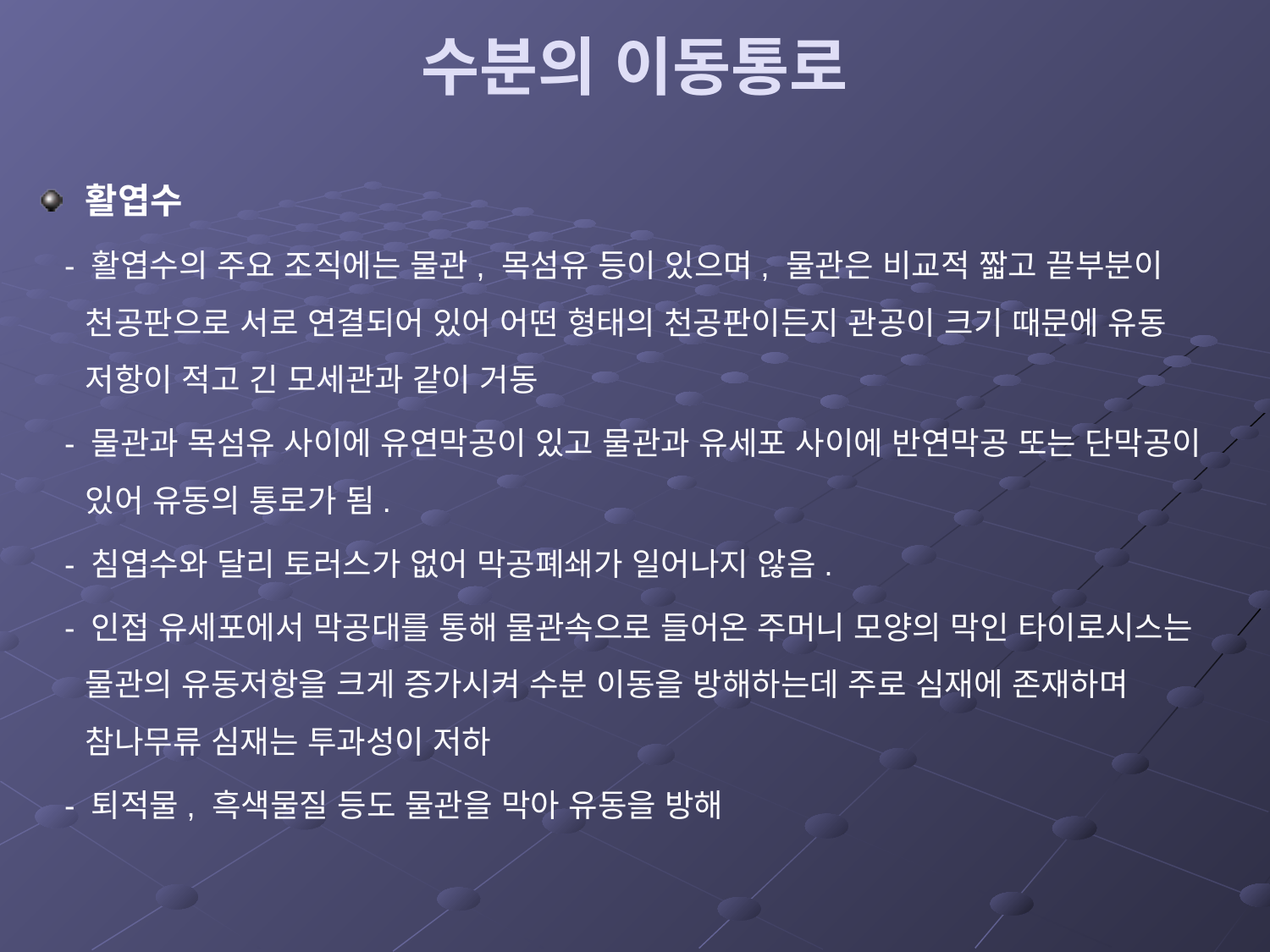

# 수분의 이동통로
활엽수
   - 활엽수의 주요 조직에는 물관, 목섬유 등이 있으며, 물관은 비교적 짧고 끝부분이 천공판으로 서로 연결되어 있어 어떤 형태의 천공판이든지 관공이 크기 때문에 유동 저항이 적고 긴 모세관과 같이 거동
   - 물관과 목섬유 사이에 유연막공이 있고 물관과 유세포 사이에 반연막공 또는 단막공이 있어 유동의 통로가 됨.
   - 침엽수와 달리 토러스가 없어 막공폐쇄가 일어나지 않음.
   - 인접 유세포에서 막공대를 통해 물관속으로 들어온 주머니 모양의 막인 타이로시스는 물관의 유동저항을 크게 증가시켜 수분 이동을 방해하는데 주로 심재에 존재하며 참나무류 심재는 투과성이 저하
   - 퇴적물, 흑색물질 등도 물관을 막아 유동을 방해